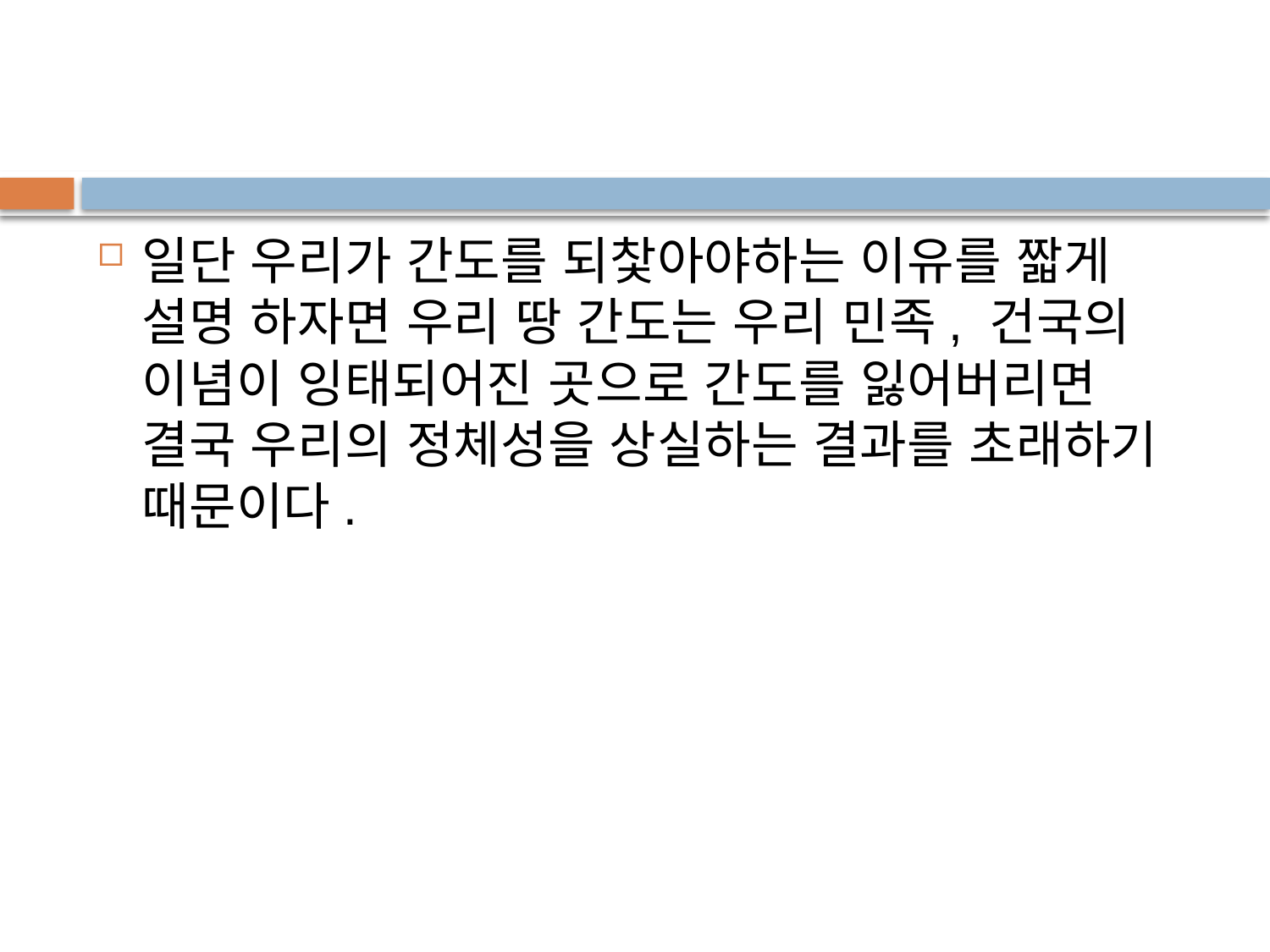

일단 우리가 간도를 되찿아야하는 이유를 짧게 설명 하자면 우리 땅 간도는 우리 민족, 건국의 이념이 잉태되어진 곳으로 간도를 잃어버리면 결국 우리의 정체성을 상실하는 결과를 초래하기 때문이다.